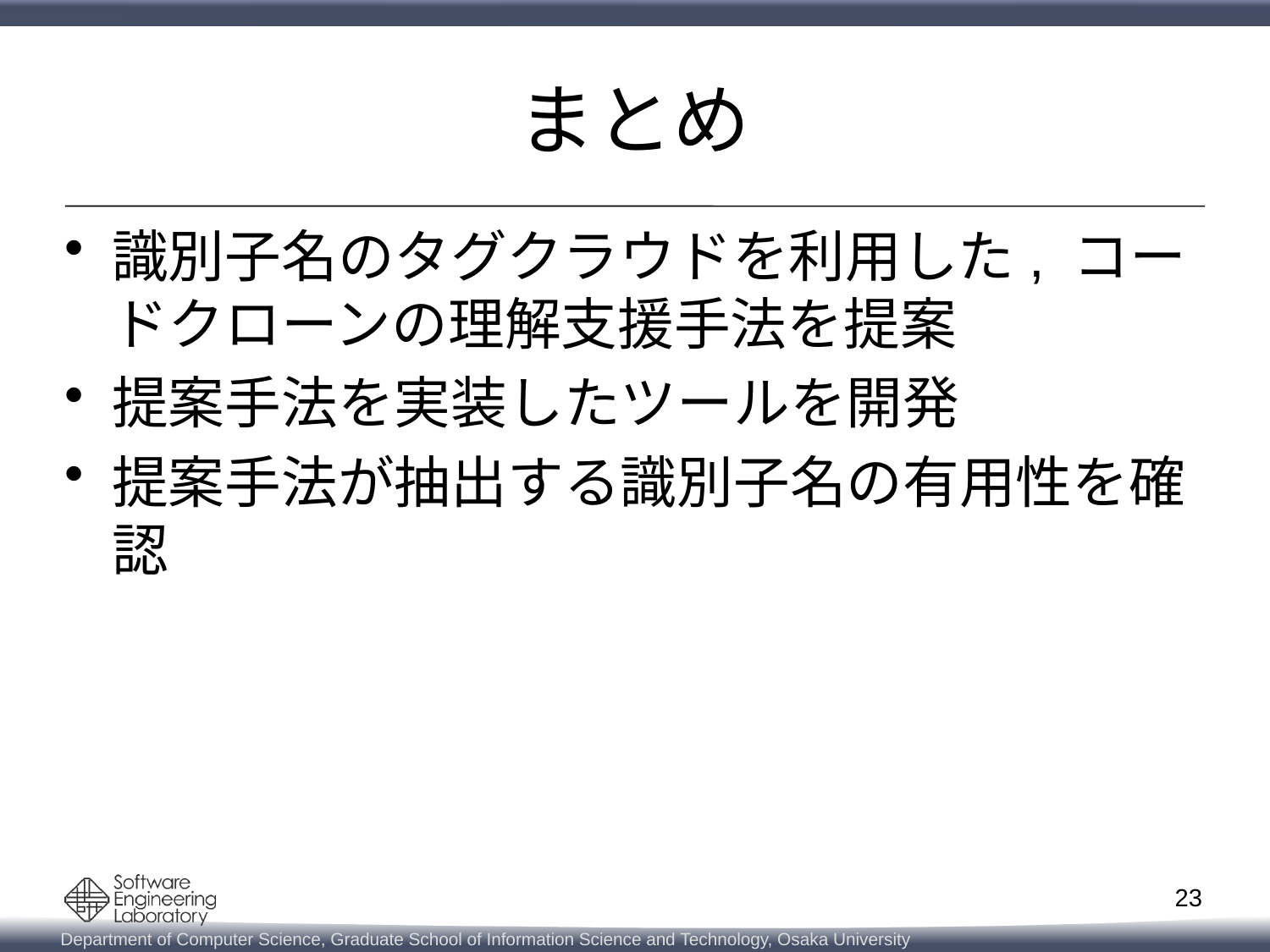

# まとめ
識別子名のタグクラウドを利用した, コードクローンの理解支援手法を提案
提案手法を実装したツールを開発
提案手法が抽出する識別子名の有用性を確認

23